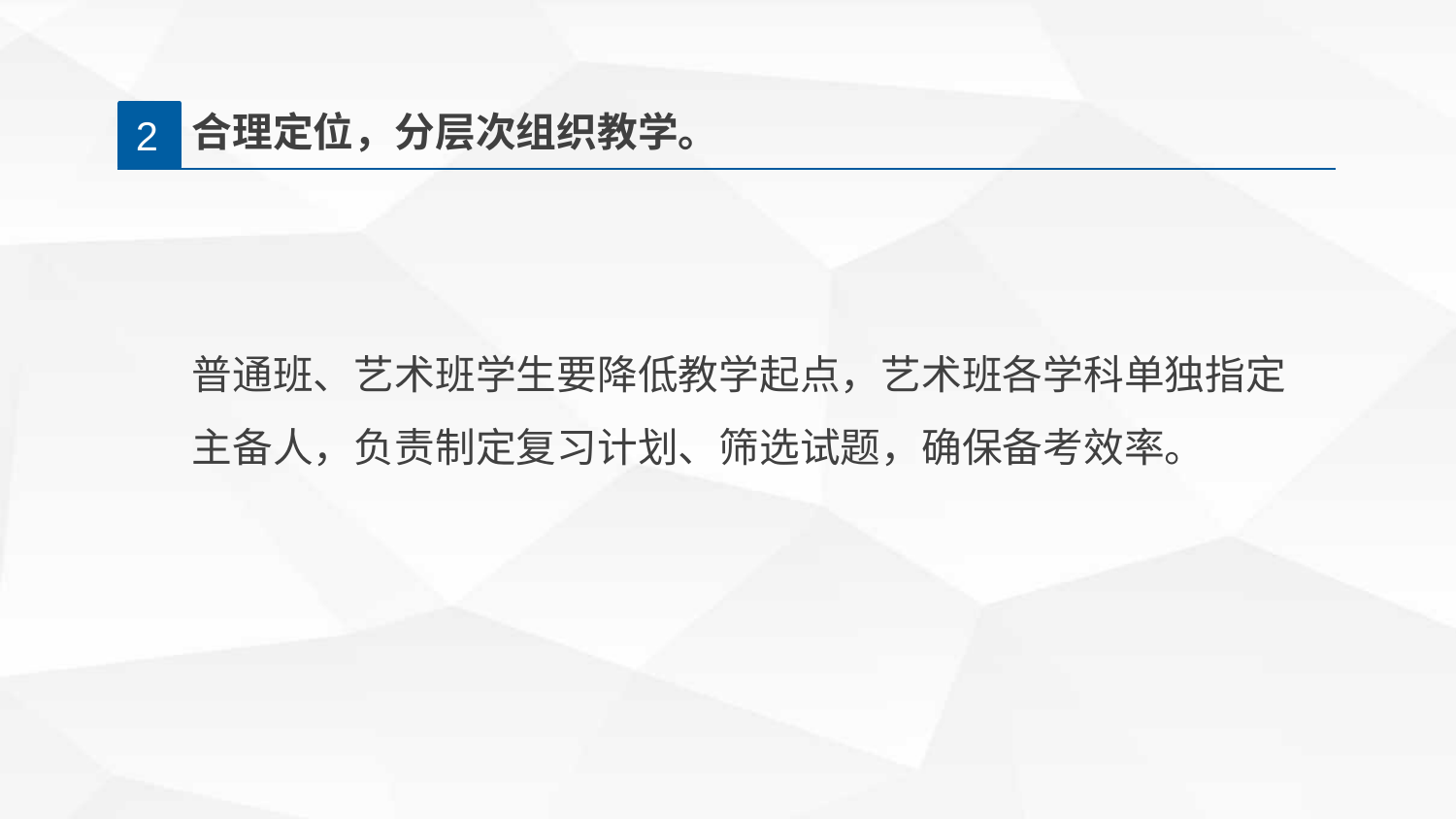

合理定位，分层次组织教学。

2
普通班、艺术班学生要降低教学起点，艺术班各学科单独指定主备人，负责制定复习计划、筛选试题，确保备考效率。